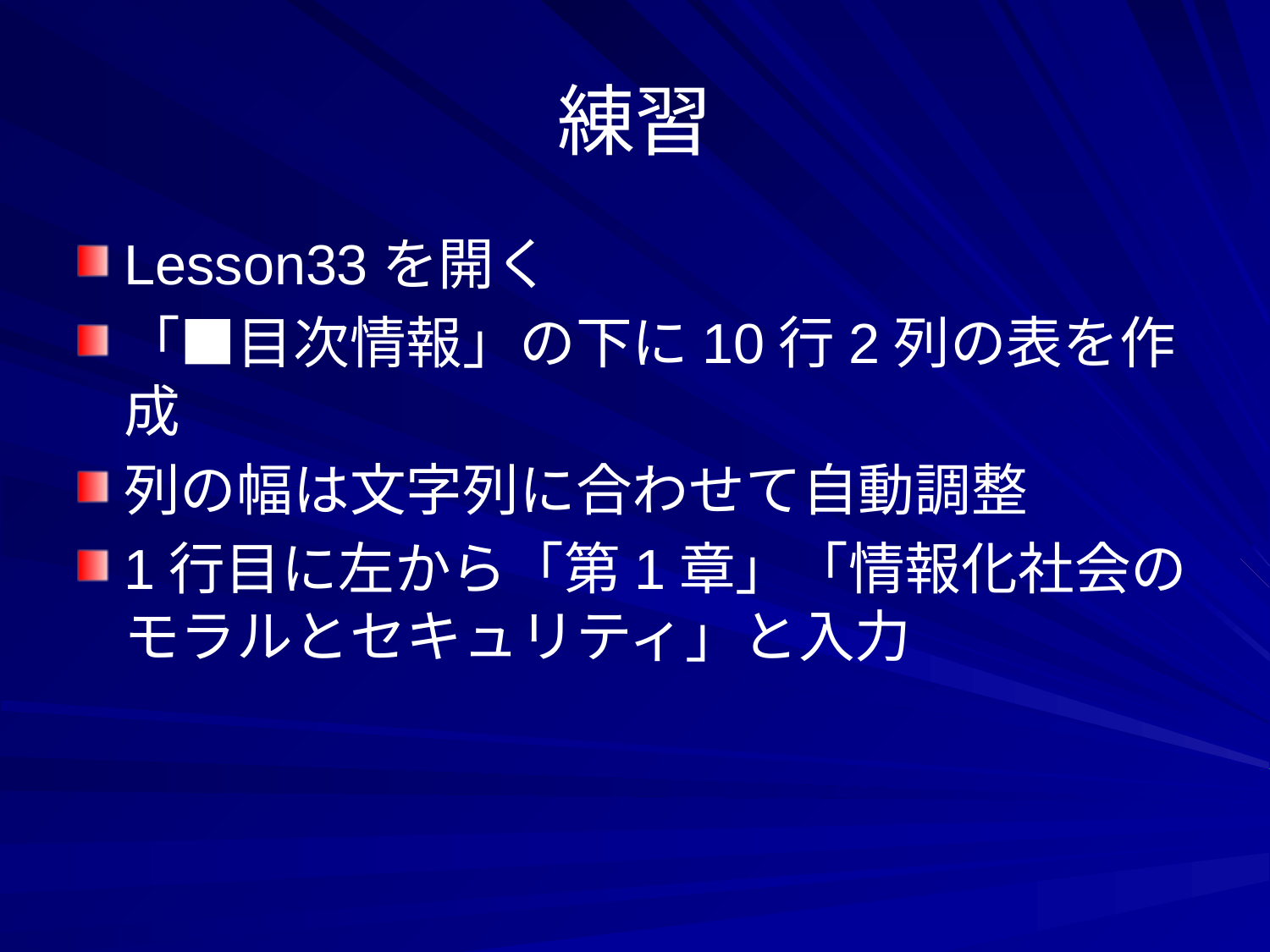

# 練習
Lesson33を開く
「■目次情報」の下に10行2列の表を作成
列の幅は文字列に合わせて自動調整
1行目に左から「第1章」「情報化社会のモラルとセキュリティ」と入力